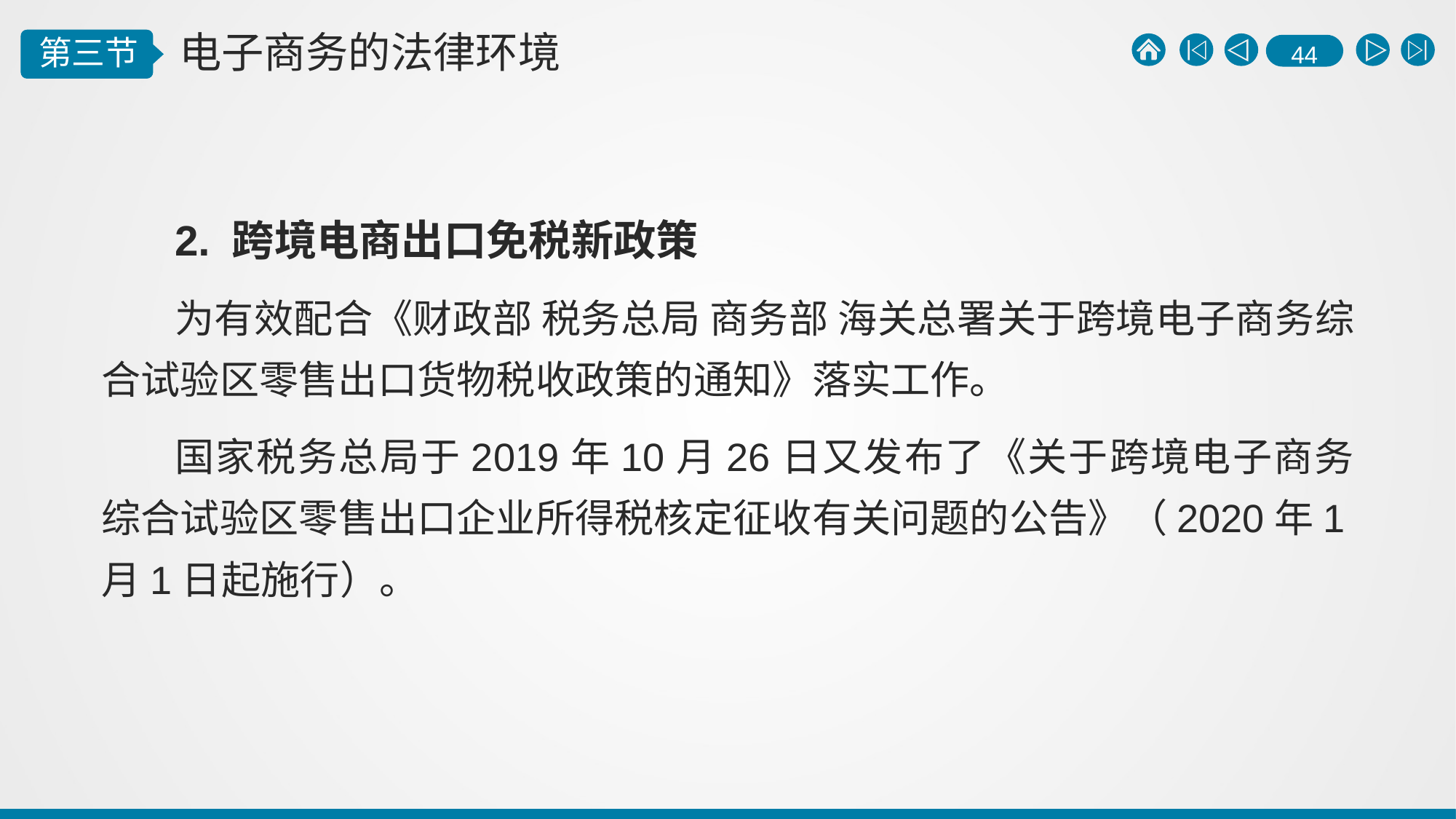

2. 跨境电商出口免税新政策
为有效配合《财政部 税务总局 商务部 海关总署关于跨境电子商务综合试验区零售出口货物税收政策的通知》落实工作。
国家税务总局于2019年10月26日又发布了《关于跨境电子商务综合试验区零售出口企业所得税核定征收有关问题的公告》（2020年1月1日起施行）。